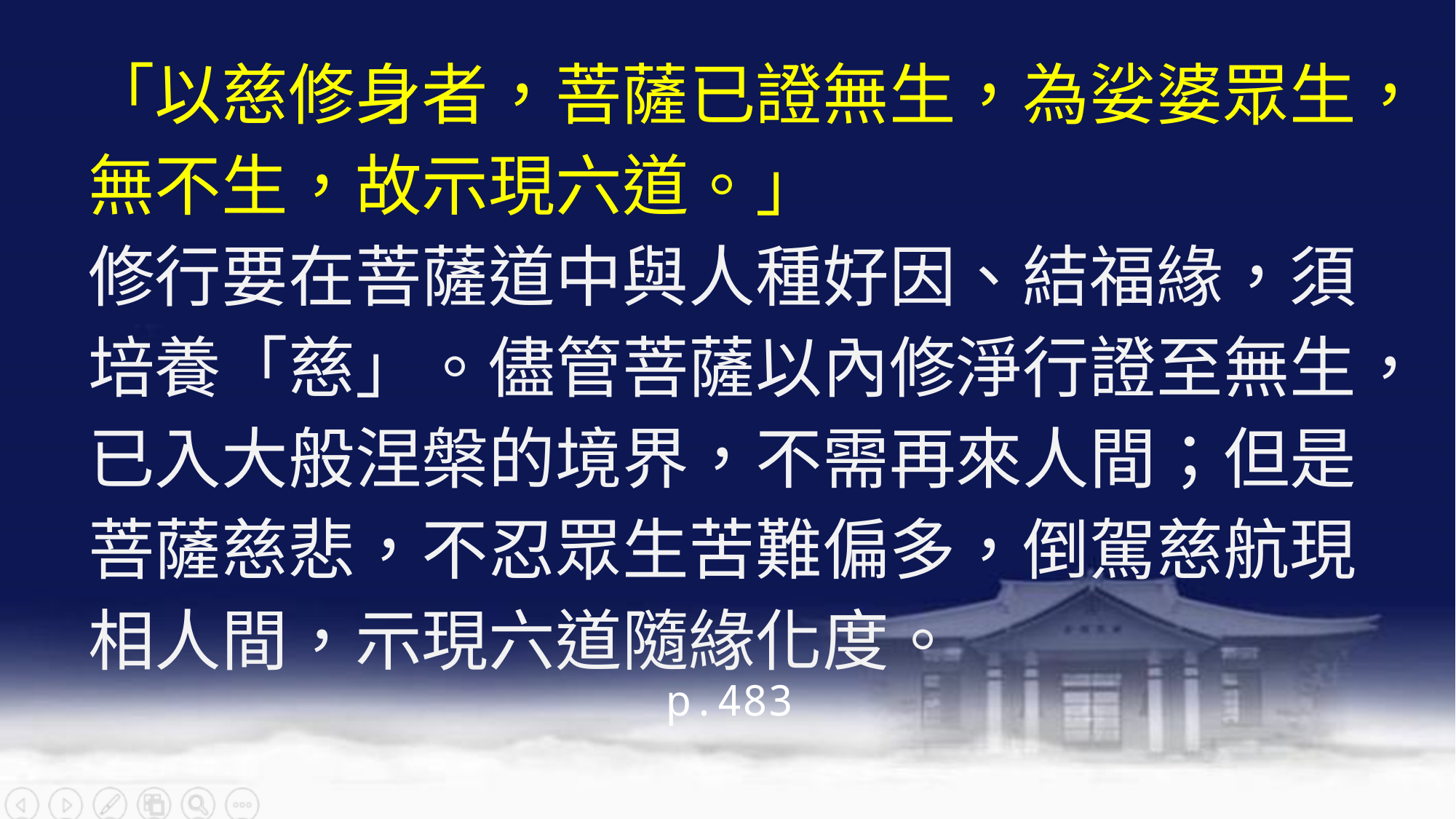

# 「以慈修身者，菩薩已證無生，為娑婆眾生，無不生，故示現六道。」 修行要在菩薩道中與人種好因、結福緣，須培養「慈」。儘管菩薩以內修淨行證至無生，已入大般涅槃的境界，不需再來人間；但是菩薩慈悲，不忍眾生苦難偏多，倒駕慈航現相人間，示現六道隨緣化度。
p.483